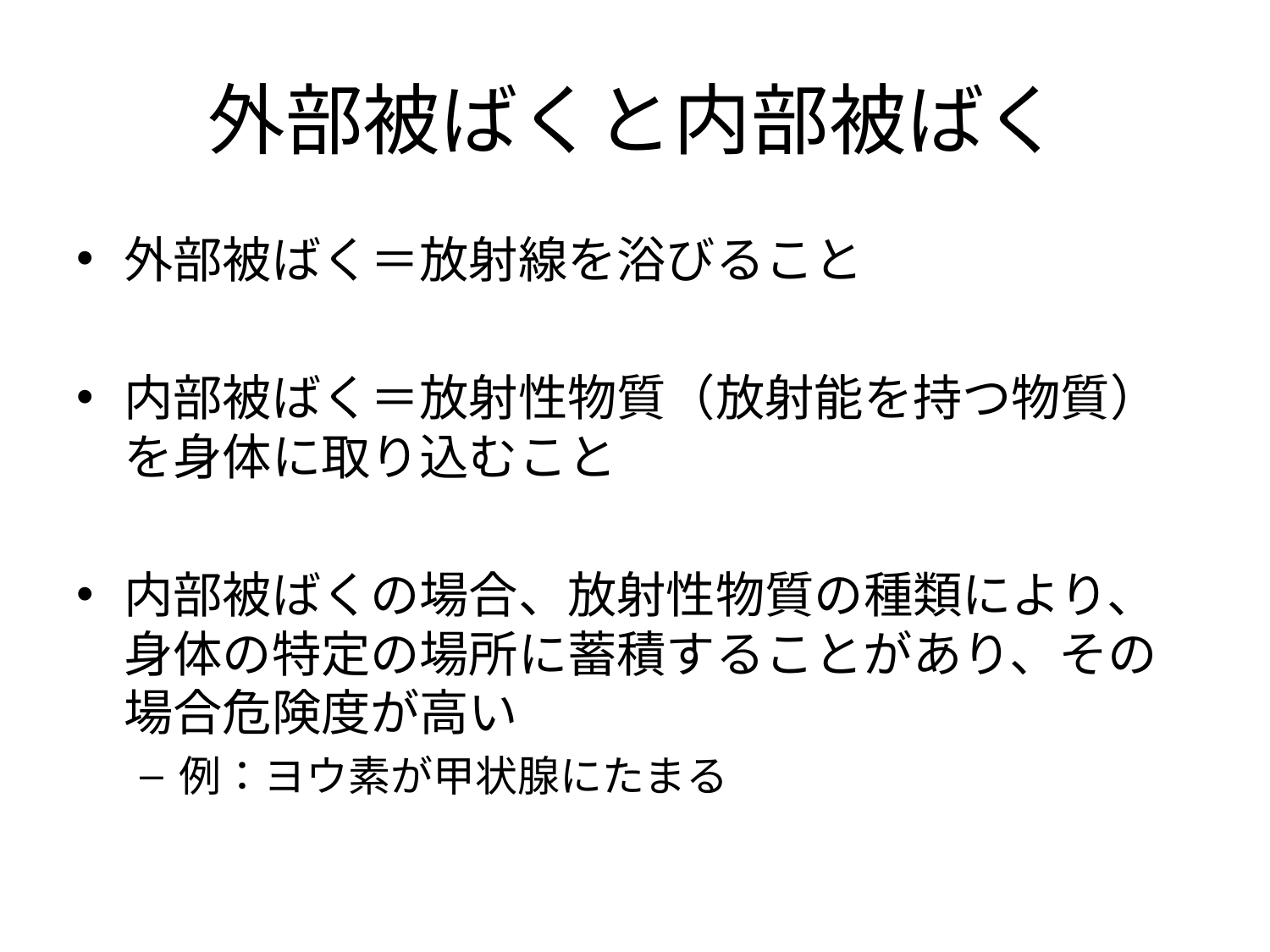

# 外部被ばくと内部被ばく
外部被ばく＝放射線を浴びること

内部被ばく＝放射性物質（放射能を持つ物質）を身体に取り込むこと

内部被ばくの場合、放射性物質の種類により、身体の特定の場所に蓄積することがあり、その場合危険度が高い
例：ヨウ素が甲状腺にたまる